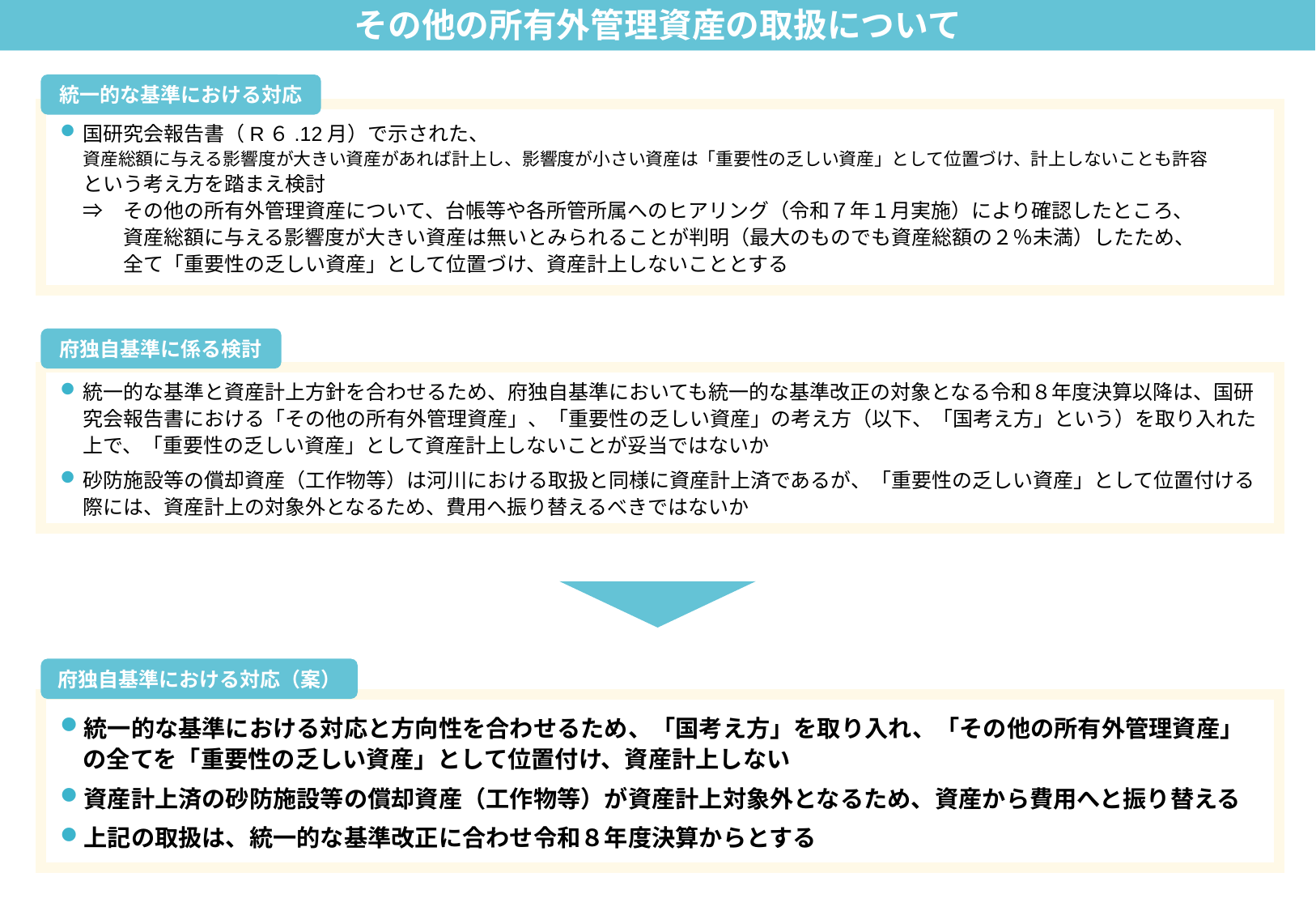

その他の所有外管理資産の取扱について
統一的な基準における対応
国研究会報告書（R６.12月）で示された、
資産総額に与える影響度が大きい資産があれば計上し、影響度が小さい資産は「重要性の乏しい資産」として位置づけ、計上しないことも許容
という考え方を踏まえ検討
⇒　その他の所有外管理資産について、台帳等や各所管所属へのヒアリング（令和７年１月実施）により確認したところ、
　　資産総額に与える影響度が大きい資産は無いとみられることが判明（最大のものでも資産総額の２％未満）したため、
　　全て「重要性の乏しい資産」として位置づけ、資産計上しないこととする
府独自基準に係る検討
統一的な基準と資産計上方針を合わせるため、府独自基準においても統一的な基準改正の対象となる令和８年度決算以降は、国研究会報告書における「その他の所有外管理資産」、「重要性の乏しい資産」の考え方（以下、「国考え方」という）を取り入れた上で、「重要性の乏しい資産」として資産計上しないことが妥当ではないか
砂防施設等の償却資産（工作物等）は河川における取扱と同様に資産計上済であるが、「重要性の乏しい資産」として位置付ける際には、資産計上の対象外となるため、費用へ振り替えるべきではないか

府独自基準における対応（案）
統一的な基準における対応と方向性を合わせるため、「国考え方」を取り入れ、「その他の所有外管理資産」の全てを「重要性の乏しい資産」として位置付け、資産計上しない
資産計上済の砂防施設等の償却資産（工作物等）が資産計上対象外となるため、資産から費用へと振り替える
上記の取扱は、統一的な基準改正に合わせ令和８年度決算からとする